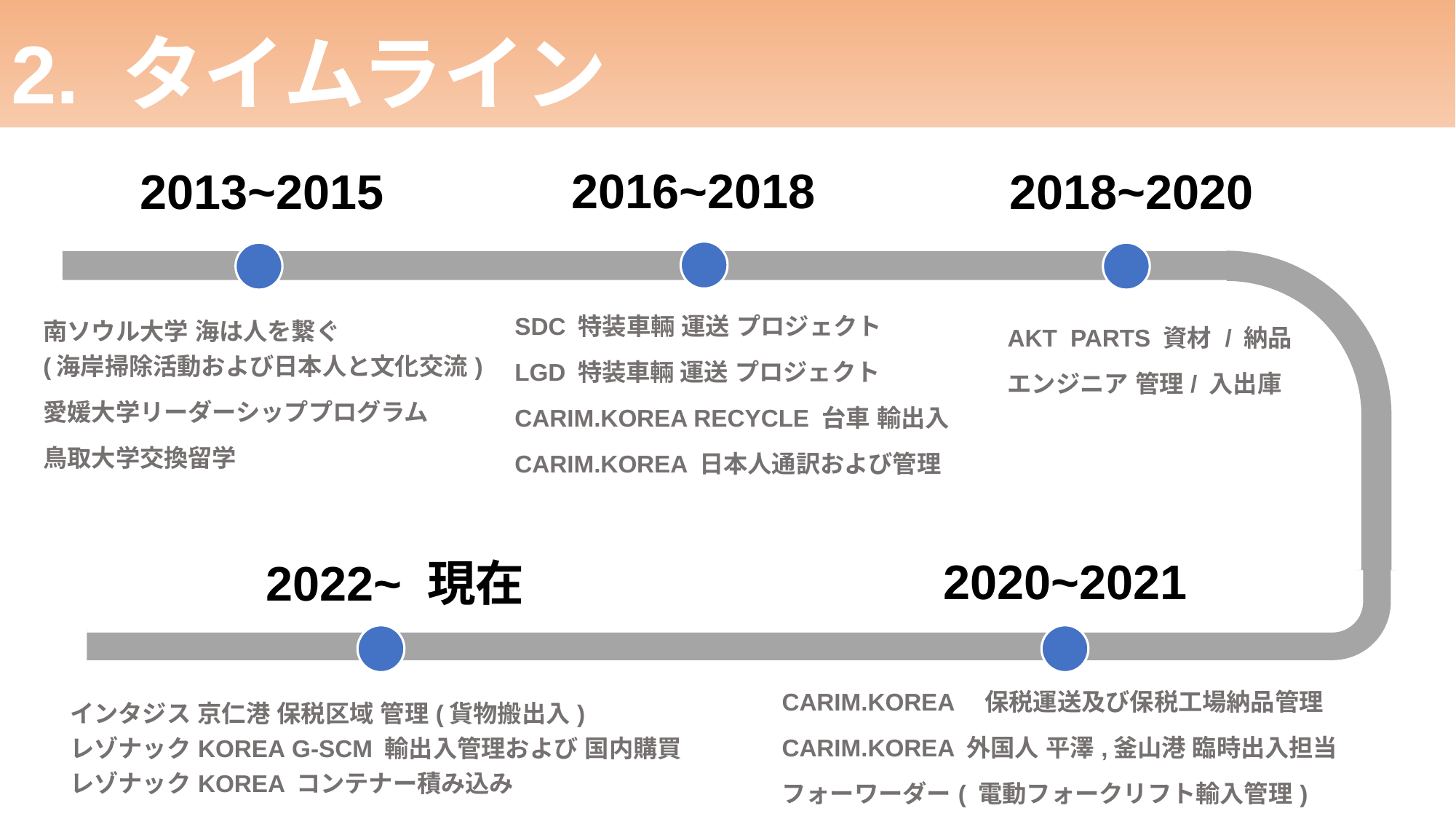

# 2. タイムライン
2016~2018
2018~2020
2013~2015

| SDC 特装車輛 運送 プロジェクト |
| --- |
| LGD 特装車輛 運送 プロジェクト |
| CARIM.KOREA RECYCLE 台車 輸出入 |
| CARIM.KOREA 日本人通訳および管理 |
| 南ソウル大学 海は人を繋ぐ (海岸掃除活動および日本人と文化交流) |
| --- |
| 愛媛大学リーダーシッププログラム |
| 鳥取大学交換留学 |
| AKT PARTS 資材 / 納品 |
| --- |
| エンジニア 管理/ 入出庫 |
2020~2021
2022~ 現在

| CARIM.KOREA　保税運送及び保税工場納品管理 |
| --- |
| CARIM.KOREA 外国人 平澤,釜山港 臨時出入担当 |
| フォーワーダー( 電動フォークリフト輸入管理) |
| インタジス 京仁港 保税区域 管理(貨物搬出入) レゾナックKOREA G-SCM 輸出入管理および 国内購買 レゾナックKOREA コンテナー積み込み |
| --- |